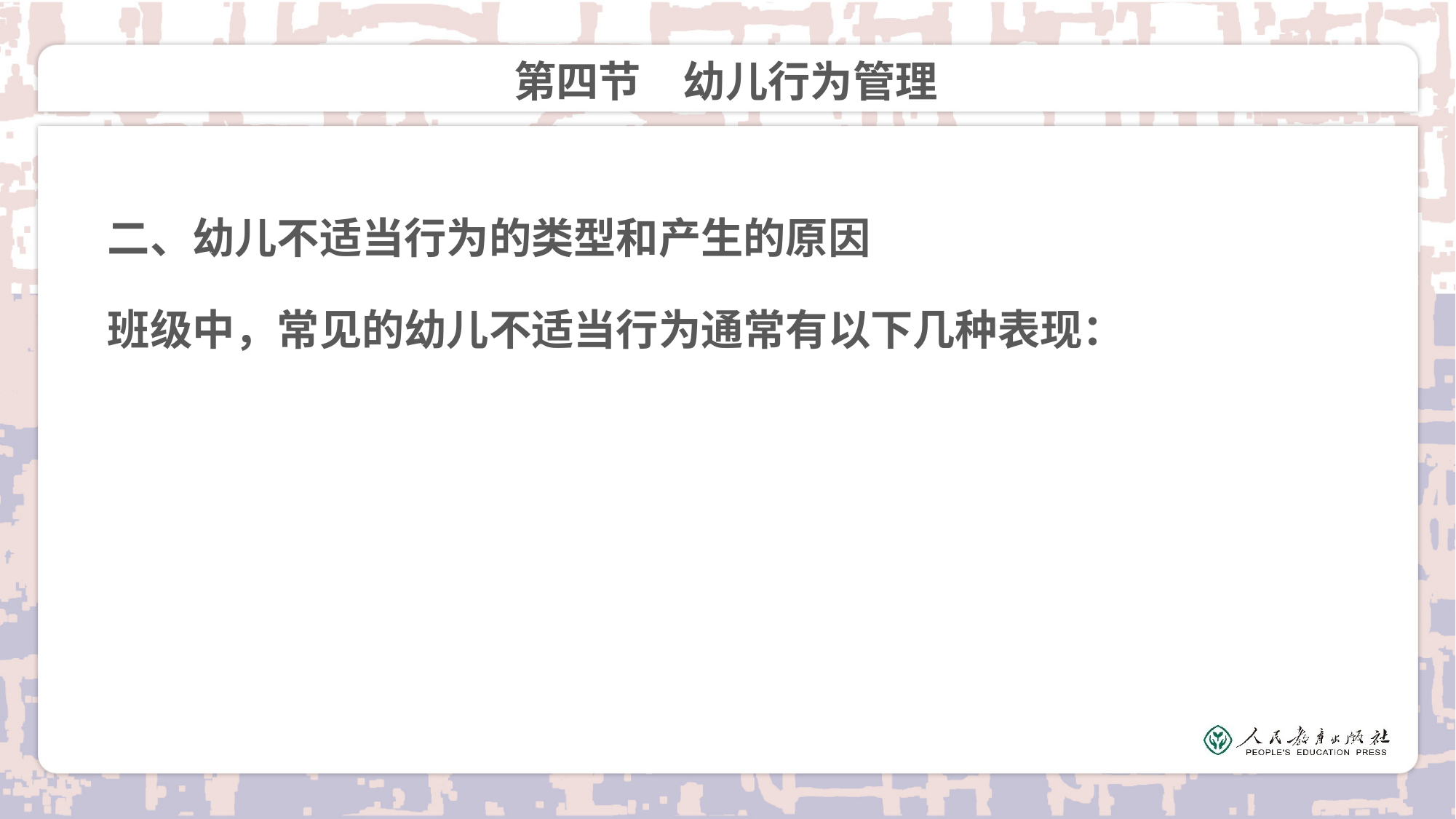

# 第四节　幼儿行为管理
二、幼儿不适当行为的类型和产生的原因
班级中，常见的幼儿不适当行为通常有以下几种表现：